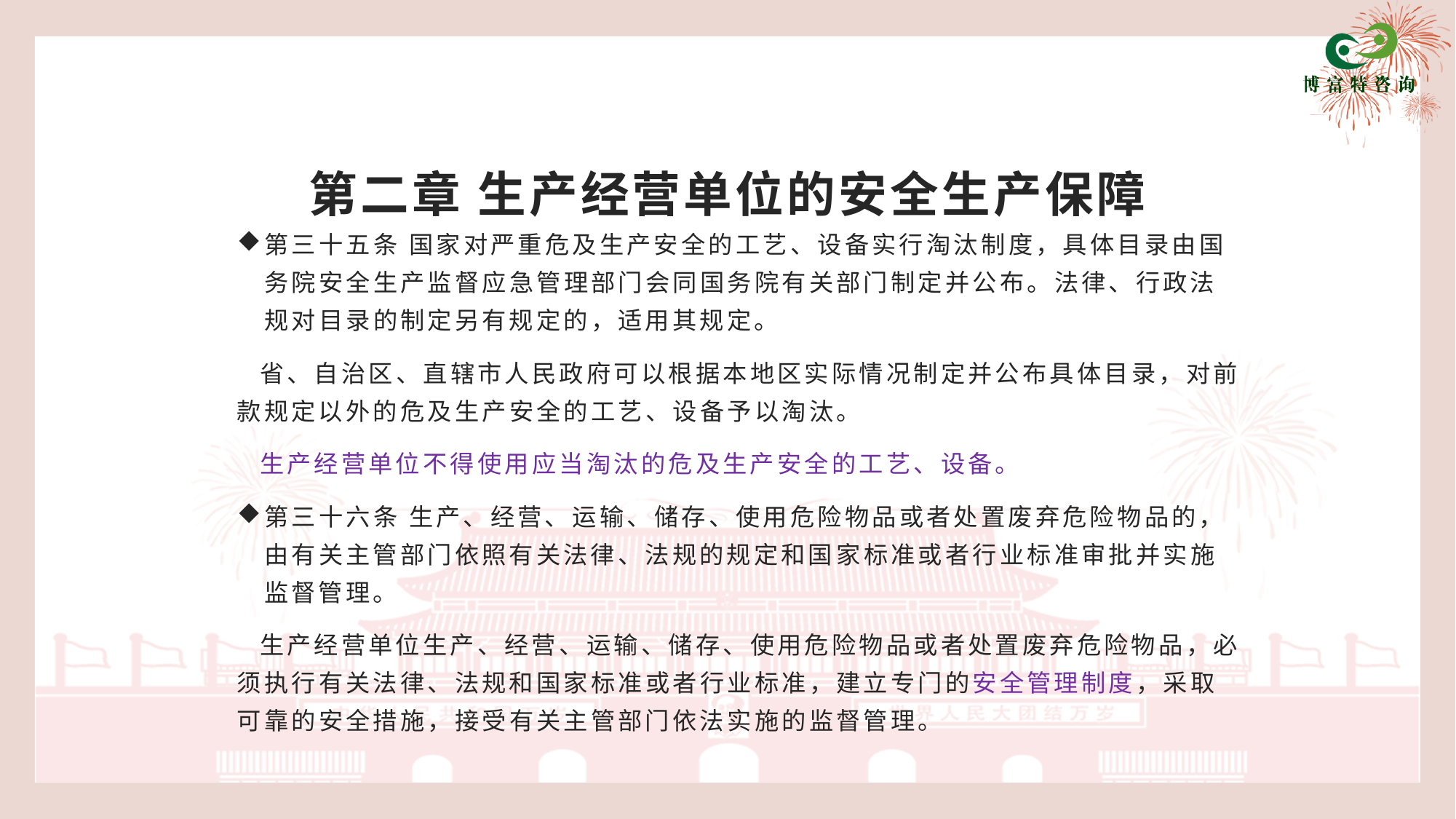

# 第二章 生产经营单位的安全生产保障
第三十五条 国家对严重危及生产安全的工艺、设备实行淘汰制度，具体目录由国务院安全生产监督应急管理部门会同国务院有关部门制定并公布。法律、行政法规对目录的制定另有规定的，适用其规定。
  省、自治区、直辖市人民政府可以根据本地区实际情况制定并公布具体目录，对前款规定以外的危及生产安全的工艺、设备予以淘汰。
  生产经营单位不得使用应当淘汰的危及生产安全的工艺、设备。
第三十六条 生产、经营、运输、储存、使用危险物品或者处置废弃危险物品的，由有关主管部门依照有关法律、法规的规定和国家标准或者行业标准审批并实施监督管理。
  生产经营单位生产、经营、运输、储存、使用危险物品或者处置废弃危险物品，必须执行有关法律、法规和国家标准或者行业标准，建立专门的安全管理制度，采取可靠的安全措施，接受有关主管部门依法实施的监督管理。